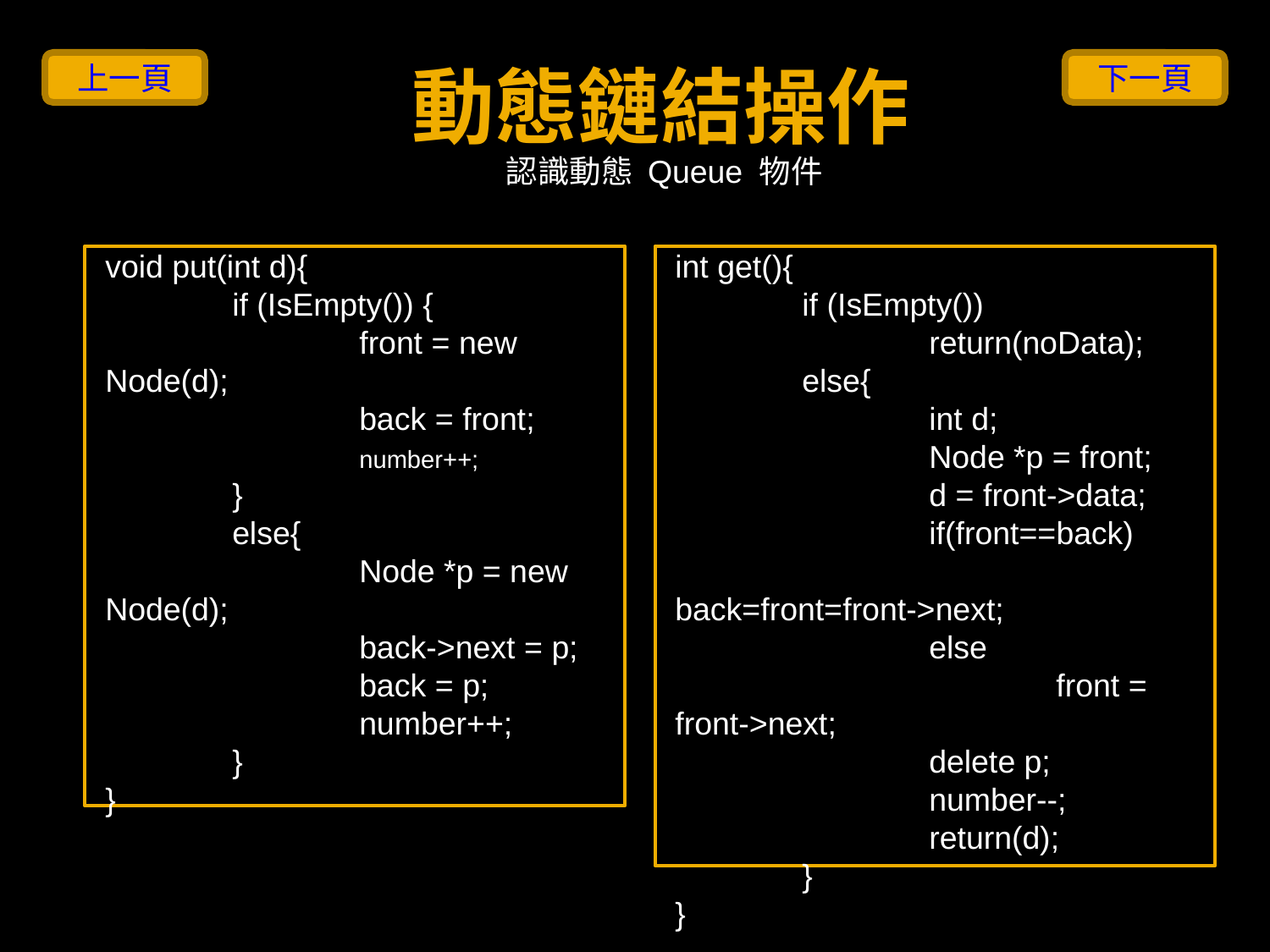

# 動態鏈結操作
上一頁
下一頁
認識動態 Queue 物件
void put(int d){
	if (IsEmpty()) {
		front = new Node(d);
		back = front;
		number++;
	}
	else{
		Node *p = new Node(d);
		back->next = p;
		back = p;
		number++;
	}
}
int get(){
	if (IsEmpty())
		return(noData);
	else{
		int d;
		Node *p = front;
		d = front->data;
		if(front==back)
			back=front=front->next;
		else
			front = front->next;
		delete p;
		number--;
		return(d);
	}
}
3